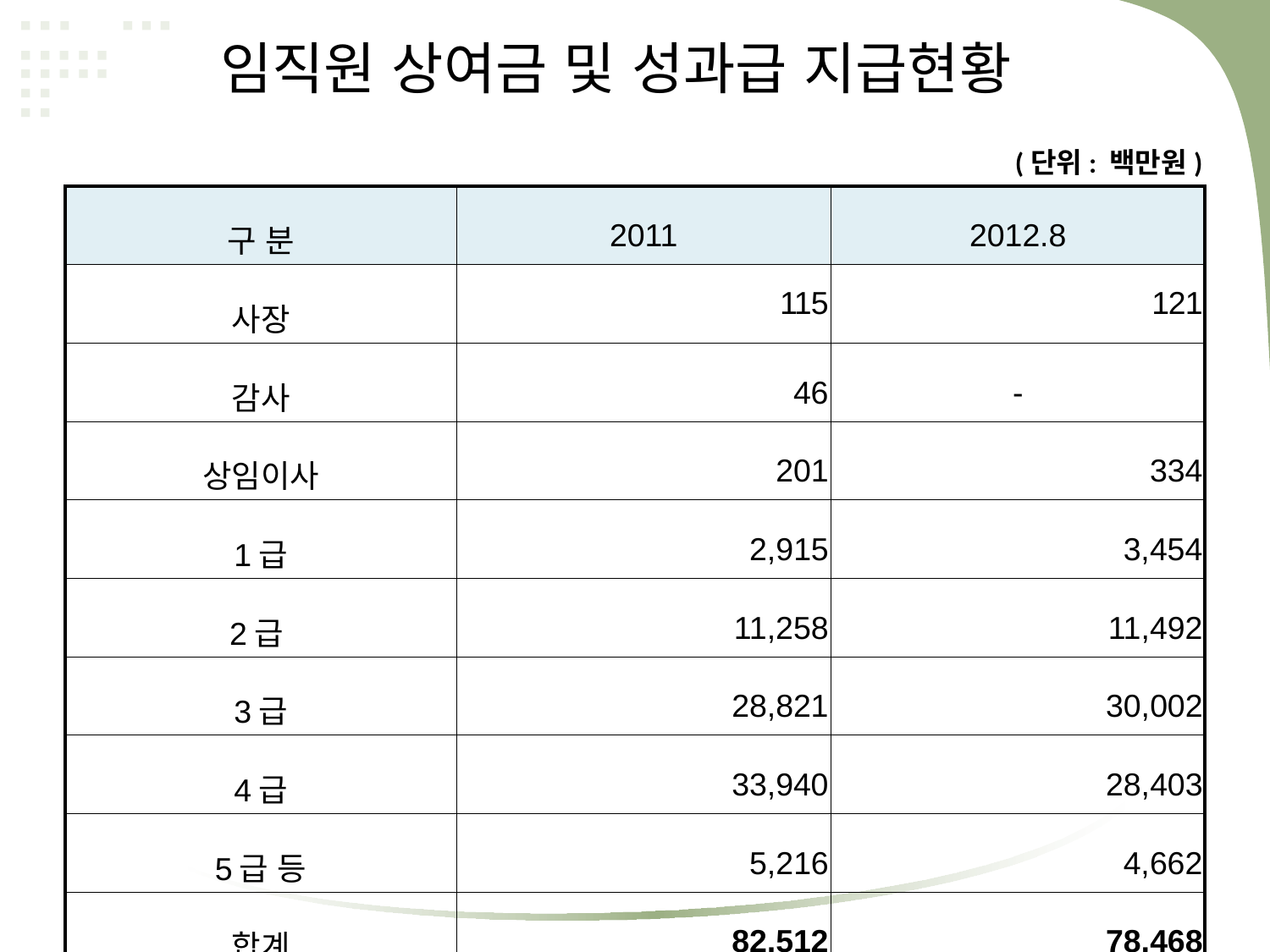

# 임직원 상여금 및 성과급 지급현황
(단위: 백만원)
| 구 분 | 2011 | 2012.8 |
| --- | --- | --- |
| 사장 | 115 | 121 |
| 감사 | 46 | - |
| 상임이사 | 201 | 334 |
| 1급 | 2,915 | 3,454 |
| 2급 | 11,258 | 11,492 |
| 3급 | 28,821 | 30,002 |
| 4급 | 33,940 | 28,403 |
| 5급 등 | 5,216 | 4,662 |
| 합계 | 82,512 | 78,468 |